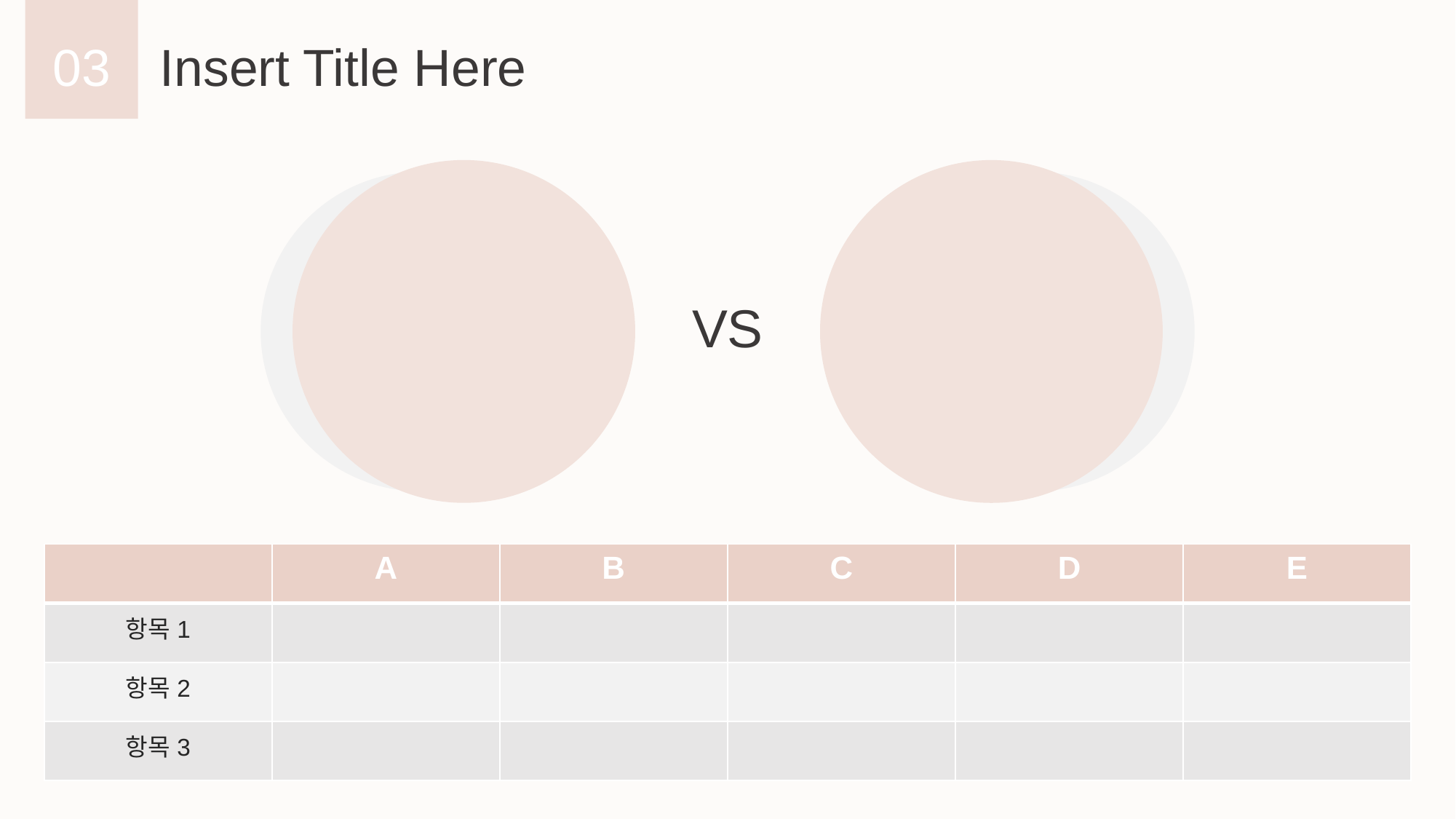

03
# Insert Title Here

VS
|  | A | B | C | D | E |
| --- | --- | --- | --- | --- | --- |
| 항목1 |  |  |  |  |  |
| 항목2 |  |  |  |  |  |
| 항목3 |  |  |  |  |  |